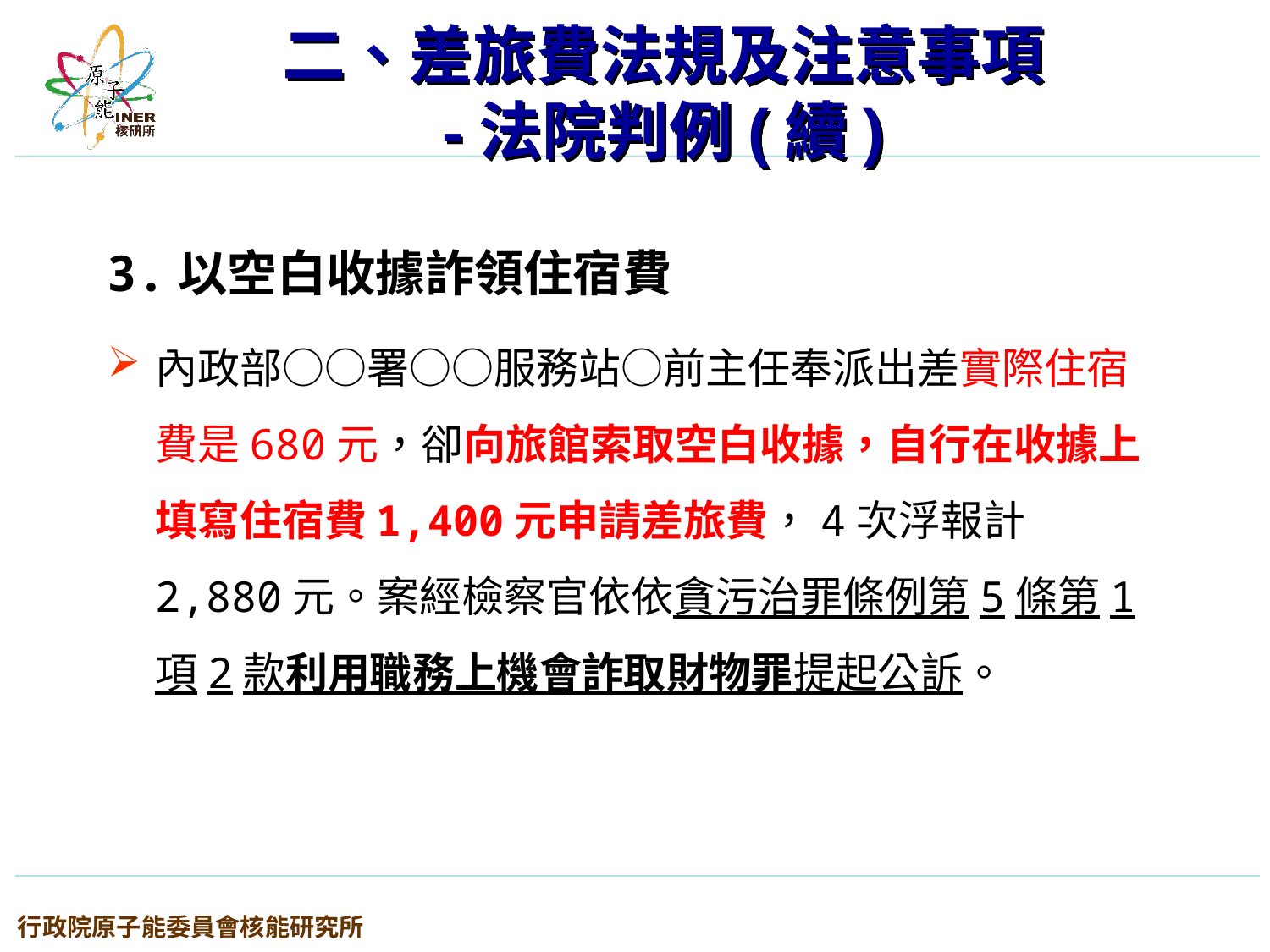

二、差旅費法規及注意事項
-法院判例(續)
3.以空白收據詐領住宿費
內政部○○署○○服務站○前主任奉派出差實際住宿費是680元，卻向旅館索取空白收據，自行在收據上填寫住宿費1,400元申請差旅費，4次浮報計2,880元。案經檢察官依依貪污治罪條例第5條第1項2款利用職務上機會詐取財物罪提起公訴。